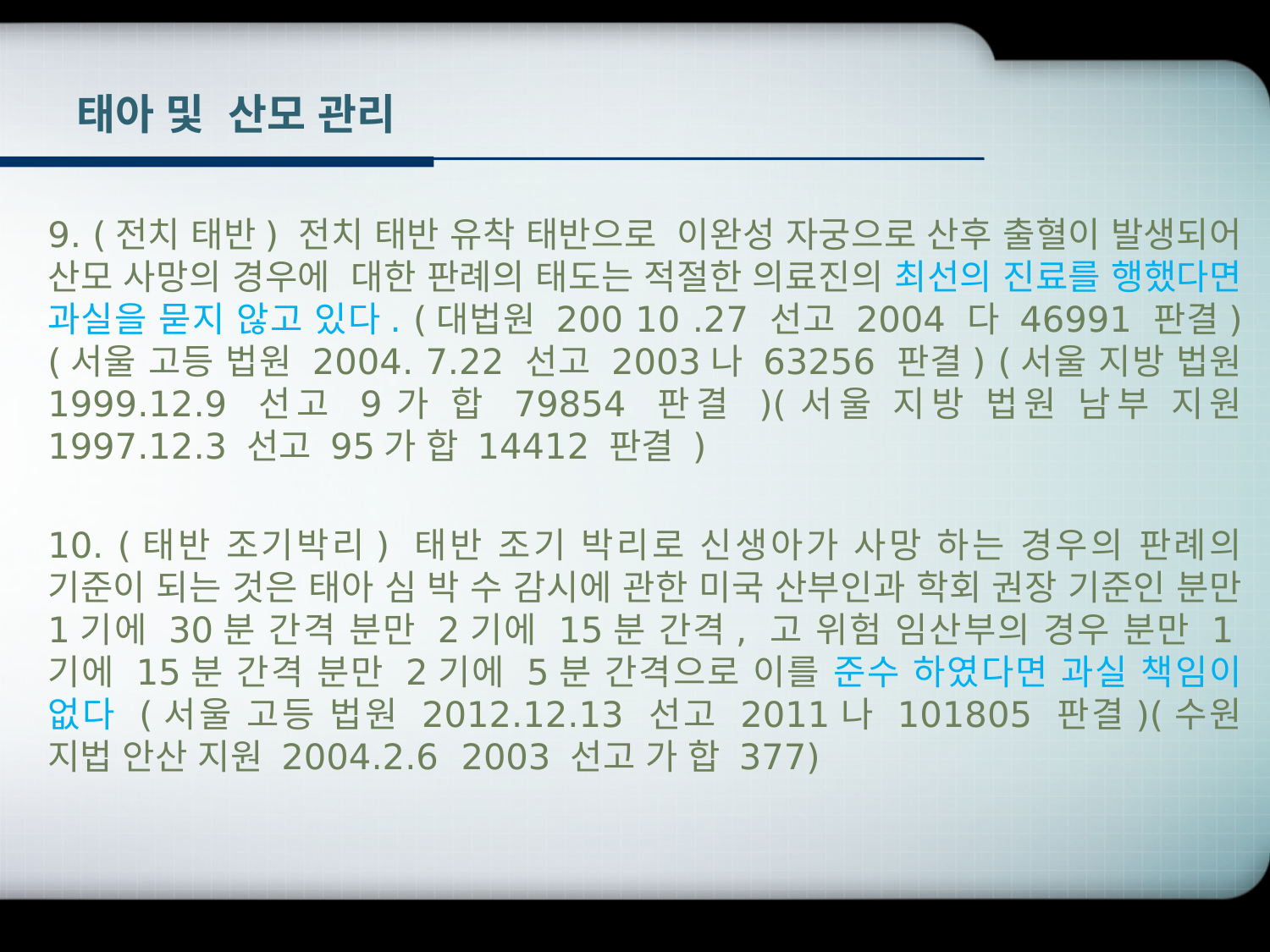

# 태아 및  산모 관리
9. (전치 태반) 전치 태반 유착 태반으로  이완성 자궁으로 산후 출혈이 발생되어 산모 사망의 경우에  대한 판례의 태도는 적절한 의료진의 최선의 진료를 행했다면 과실을 묻지 않고 있다. (대법원 200 10 .27 선고 2004 다 46991 판결)(서울 고등 법원 2004. 7.22 선고 2003나 63256 판결) (서울 지방 법원 1999.12.9 선고 9가 합 79854 판결 )(서울 지방 법원 남부 지원 1997.12.3 선고 95가 합 14412 판결 )

10. (태반 조기박리) 태반 조기 박리로 신생아가 사망 하는 경우의 판례의 기준이 되는 것은 태아 심 박 수 감시에 관한 미국 산부인과 학회 권장 기준인 분만 1기에 30분 간격 분만 2기에 15분 간격, 고 위험 임산부의 경우 분만 1기에 15분 간격 분만 2기에 5분 간격으로 이를 준수 하였다면 과실 책임이 없다 (서울 고등 법원 2012.12.13 선고 2011나 101805 판결)(수원 지법 안산 지원 2004.2.6  2003 선고 가 합 377)